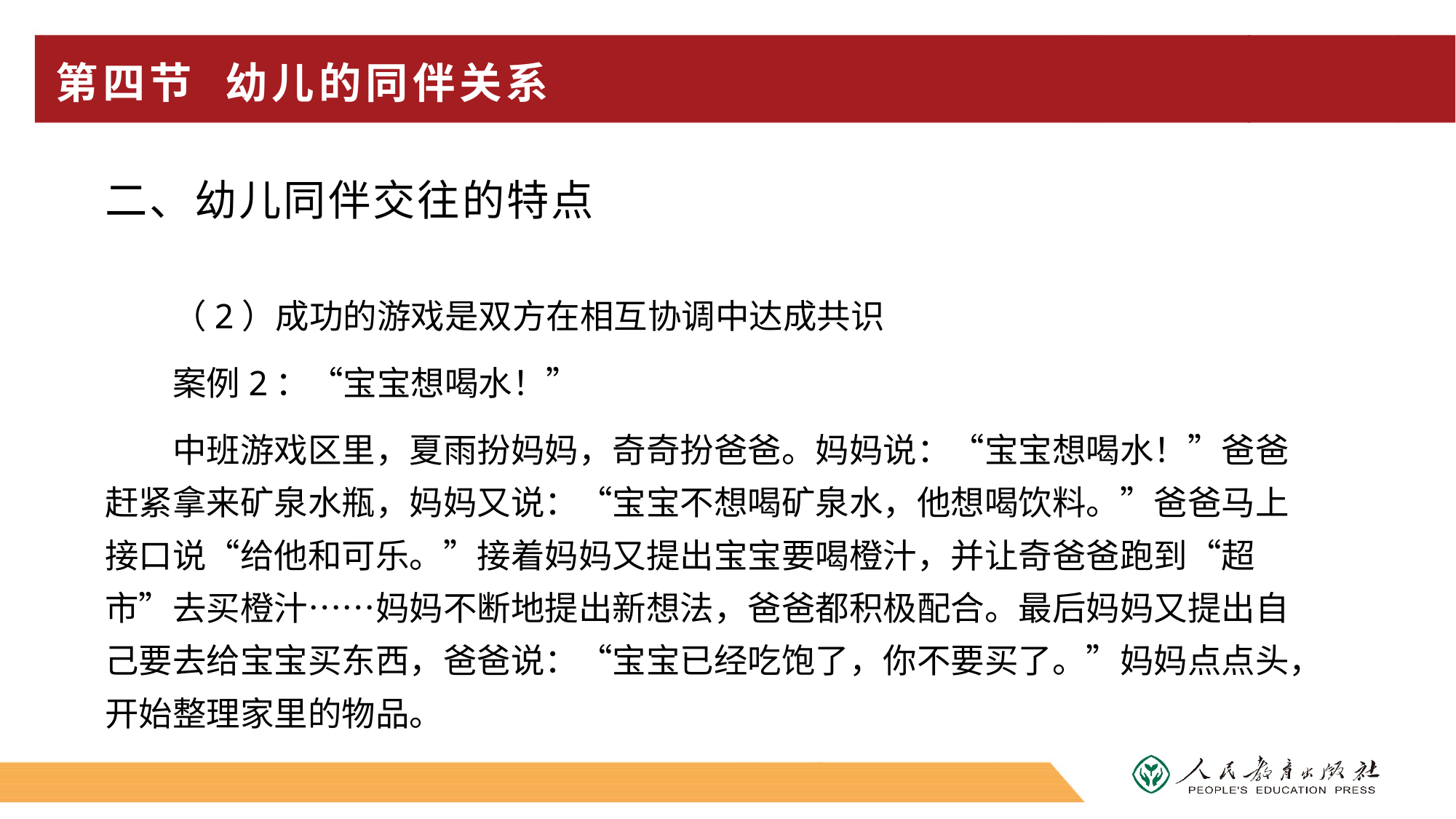

# 第四节  幼儿的同伴关系
二、幼儿同伴交往的特点
（2）成功的游戏是双方在相互协调中达成共识
案例2：“宝宝想喝水！”
中班游戏区里，夏雨扮妈妈，奇奇扮爸爸。妈妈说：“宝宝想喝水！”爸爸赶紧拿来矿泉水瓶，妈妈又说：“宝宝不想喝矿泉水，他想喝饮料。”爸爸马上接口说“给他和可乐。”接着妈妈又提出宝宝要喝橙汁，并让奇爸爸跑到“超市”去买橙汁……妈妈不断地提出新想法，爸爸都积极配合。最后妈妈又提出自己要去给宝宝买东西，爸爸说：“宝宝已经吃饱了，你不要买了。”妈妈点点头，开始整理家里的物品。